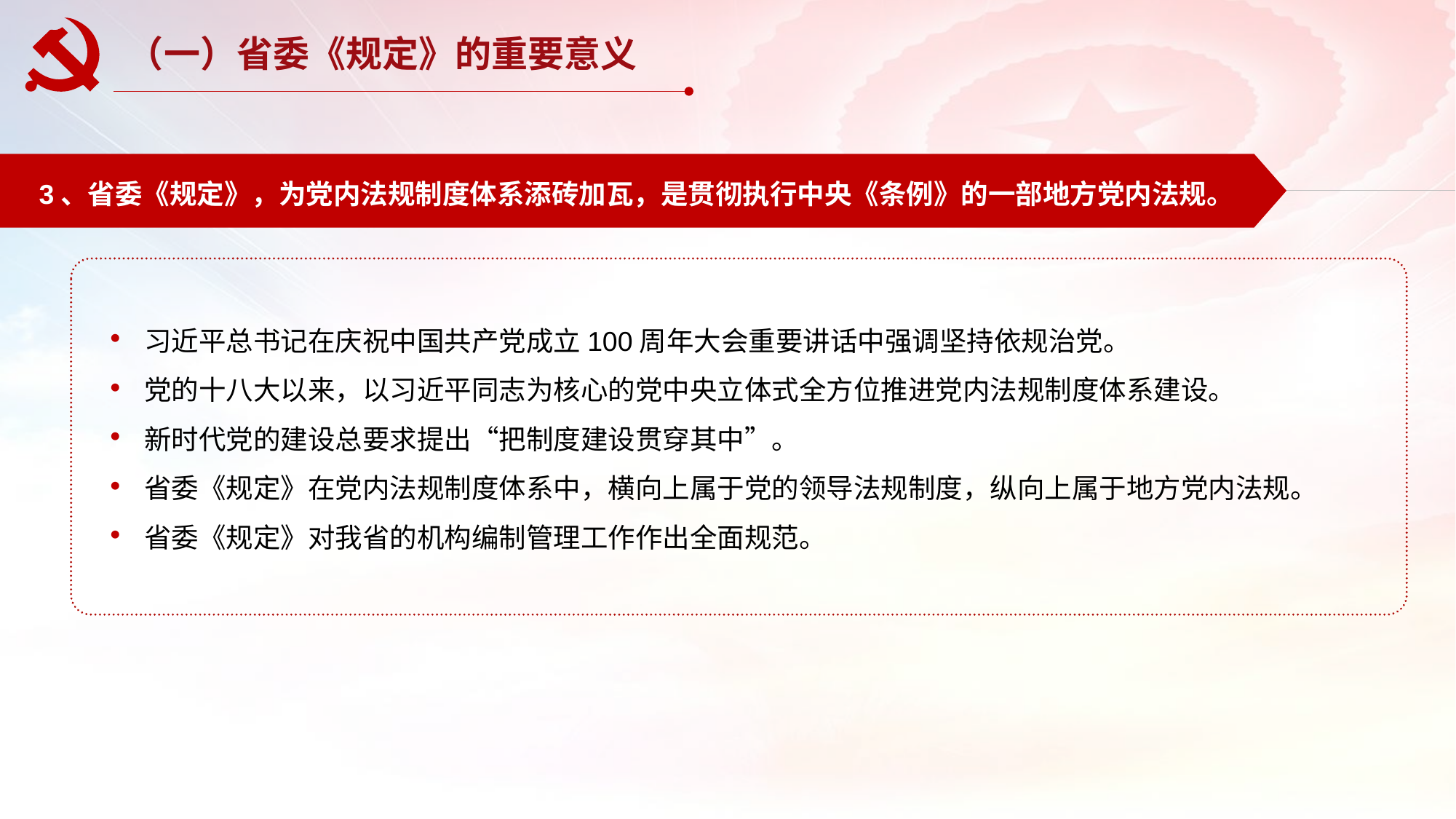

（一）省委《规定》的重要意义

3、省委《规定》，为党内法规制度体系添砖加瓦，是贯彻执行中央《条例》的一部地方党内法规。

习近平总书记在庆祝中国共产党成立100周年大会重要讲话中强调坚持依规治党。
党的十八大以来，以习近平同志为核心的党中央立体式全方位推进党内法规制度体系建设。
新时代党的建设总要求提出“把制度建设贯穿其中”。
省委《规定》在党内法规制度体系中，横向上属于党的领导法规制度，纵向上属于地方党内法规。
省委《规定》对我省的机构编制管理工作作出全面规范。